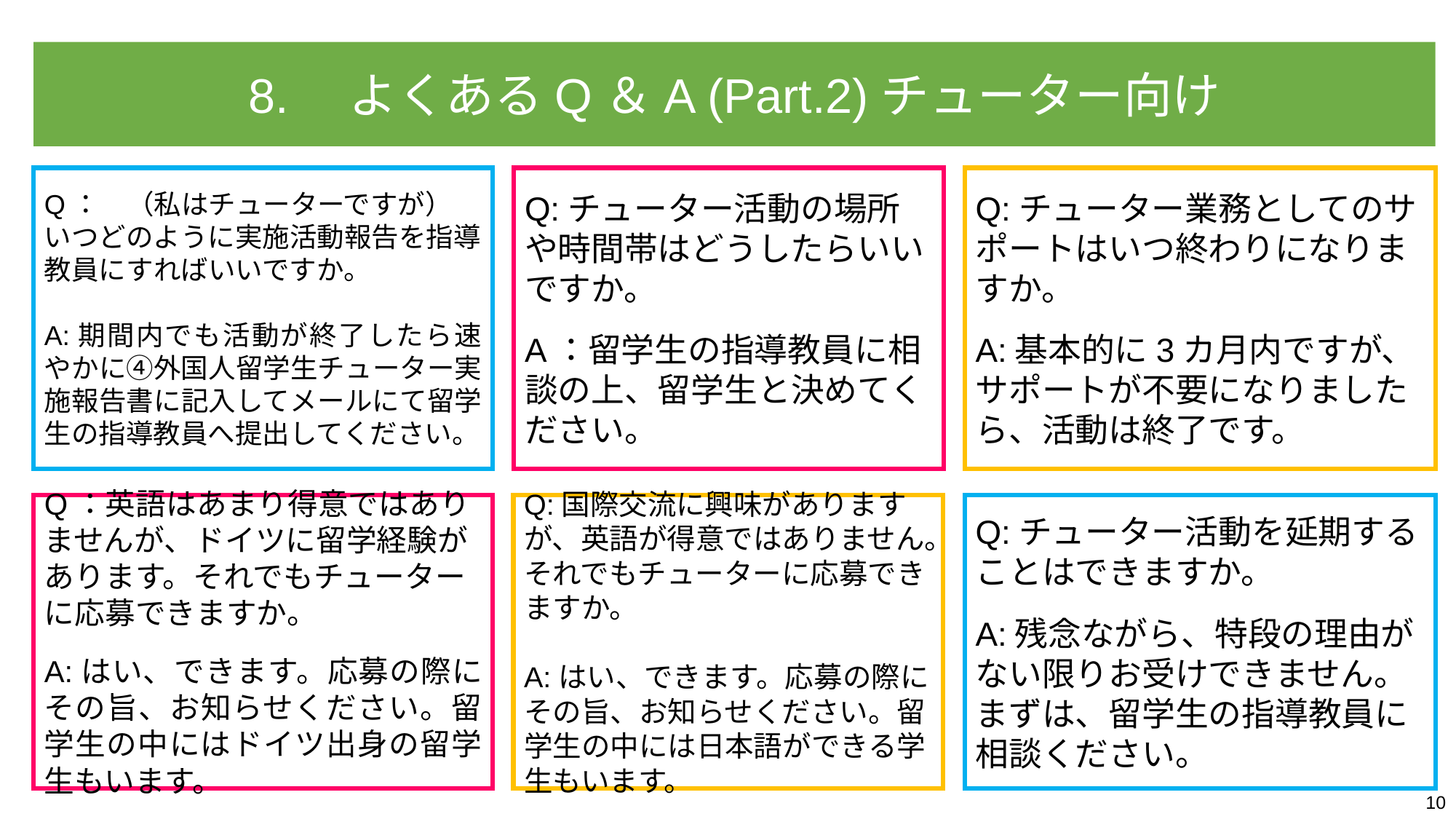

8.　よくあるQ＆A (Part.2)チューター向け
Q：　（私はチューターですが）
いつどのように実施活動報告を指導教員にすればいいですか。

A:期間内でも活動が終了したら速やかに④外国人留学生チューター実施報告書に記入してメールにて留学生の指導教員へ提出してください。
Q:チューター活動の場所や時間帯はどうしたらいいですか。

A：留学生の指導教員に相談の上、留学生と決めてください。
Q:チューター業務としてのサポートはいつ終わりになりますか。

A:基本的に3カ月内ですが、
サポートが不要になりましたら、活動は終了です。
Q：英語はあまり得意ではありませんが、ドイツに留学経験があります。それでもチューターに応募できますか。

A:はい、できます。応募の際にその旨、お知らせください。留学生の中にはドイツ出身の留学生もいます。
Q:国際交流に興味がありますが、英語が得意ではありません。それでもチューターに応募できますか。

A:はい、できます。応募の際にその旨、お知らせください。留学生の中には日本語ができる学生もいます。
Q:チューター活動を延期することはできますか。

A:残念ながら、特段の理由がない限りお受けできません。まずは、留学生の指導教員に相談ください。
10